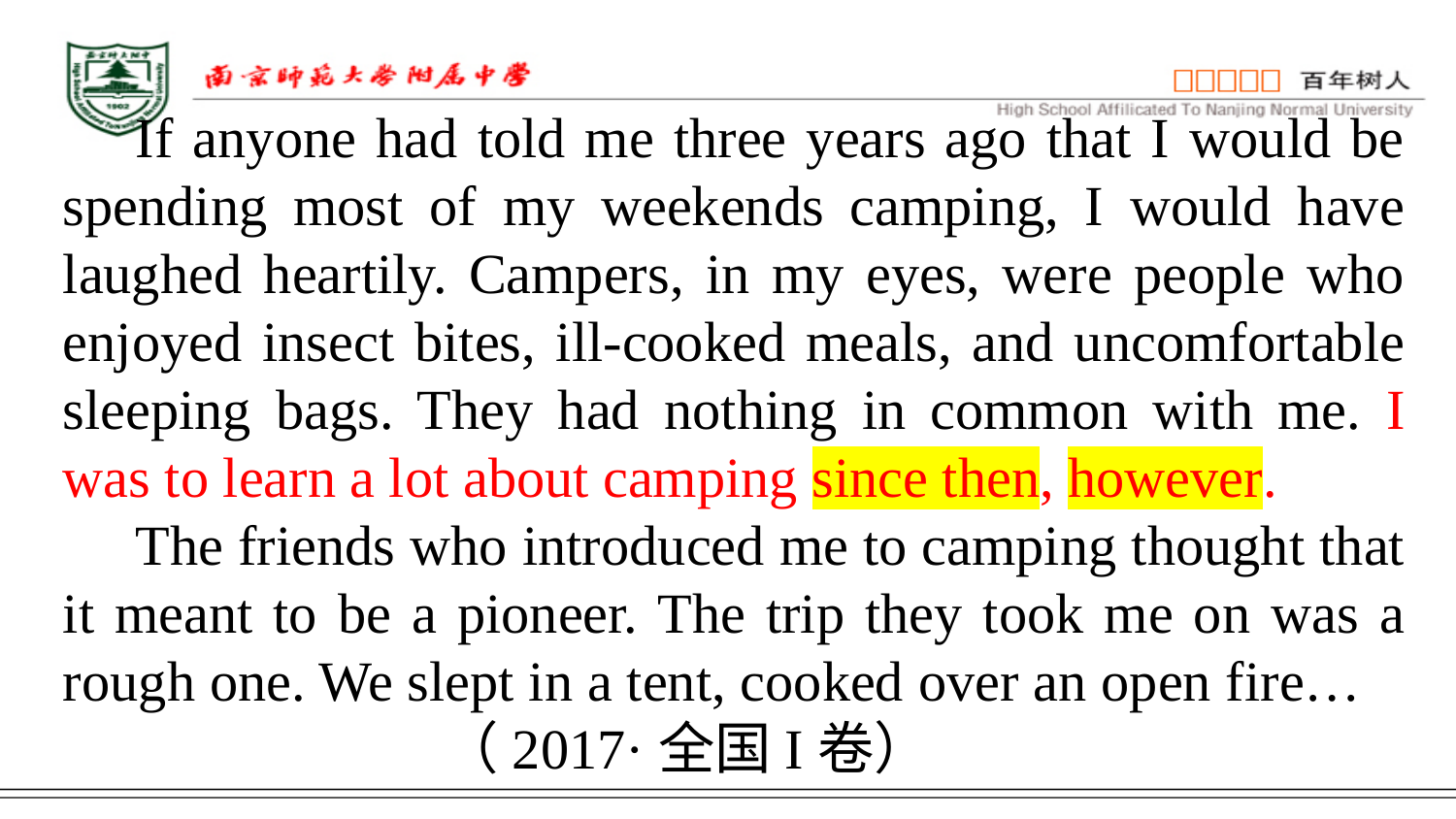

If anyone had told me three years ago that I would be spending most of my weekends camping, I would have laughed heartily. Campers, in my eyes, were people who enjoyed insect bites, ill-cooked meals, and uncomfortable sleeping bags. They had nothing in common with me. I was to learn a lot about camping since then, however.
The friends who introduced me to camping thought that it meant to be a pioneer. The trip they took me on was a rough one. We slept in a tent, cooked over an open fire…                              （2017·全国I卷）